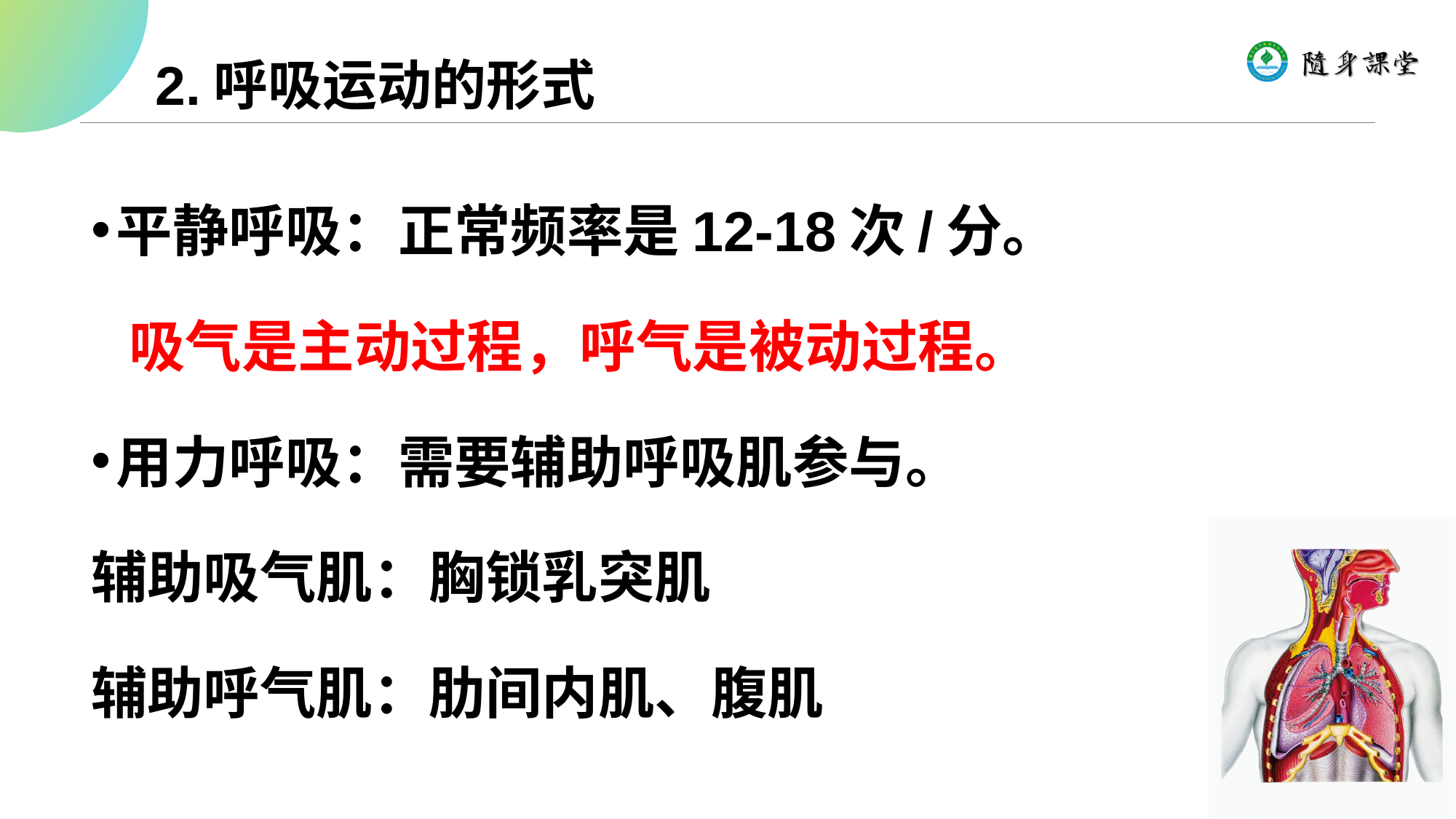

# 2.呼吸运动的形式
平静呼吸：正常频率是12-18次/分。
  吸气是主动过程，呼气是被动过程。
用力呼吸：需要辅助呼吸肌参与。
辅助吸气肌：胸锁乳突肌
辅助呼气肌：肋间内肌、腹肌

9